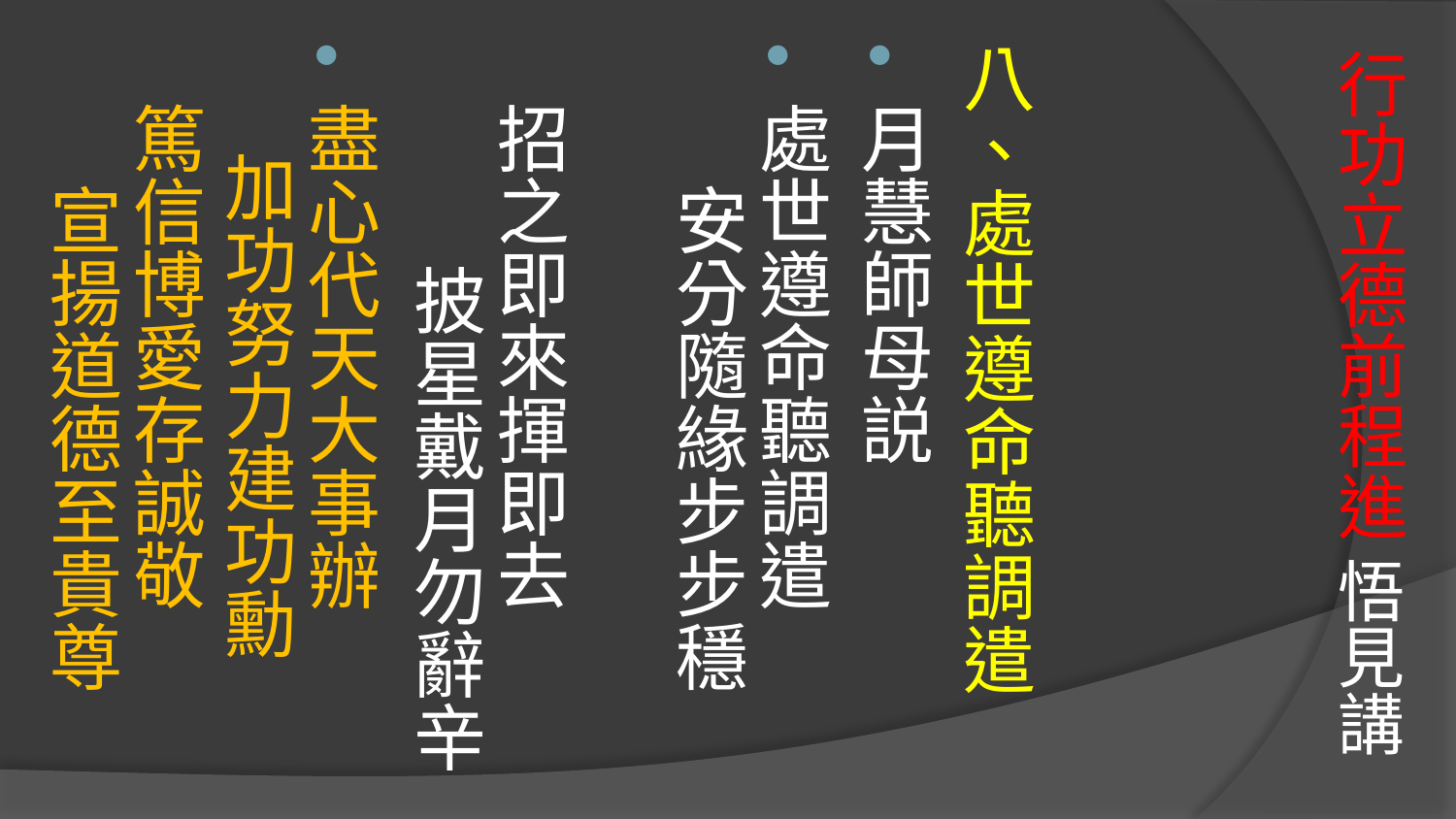

# 行功立德前程進 悟見講
八、處世遵命聽調遣
月慧師母説
處世遵命聽調遣　            安分隨緣步步穩　　
招之即來揮即去　                 披星戴月勿辭辛
盡心代天大事辦              加功努力建功勳
篤信博愛存誠敬　            宣揚道德至貴尊